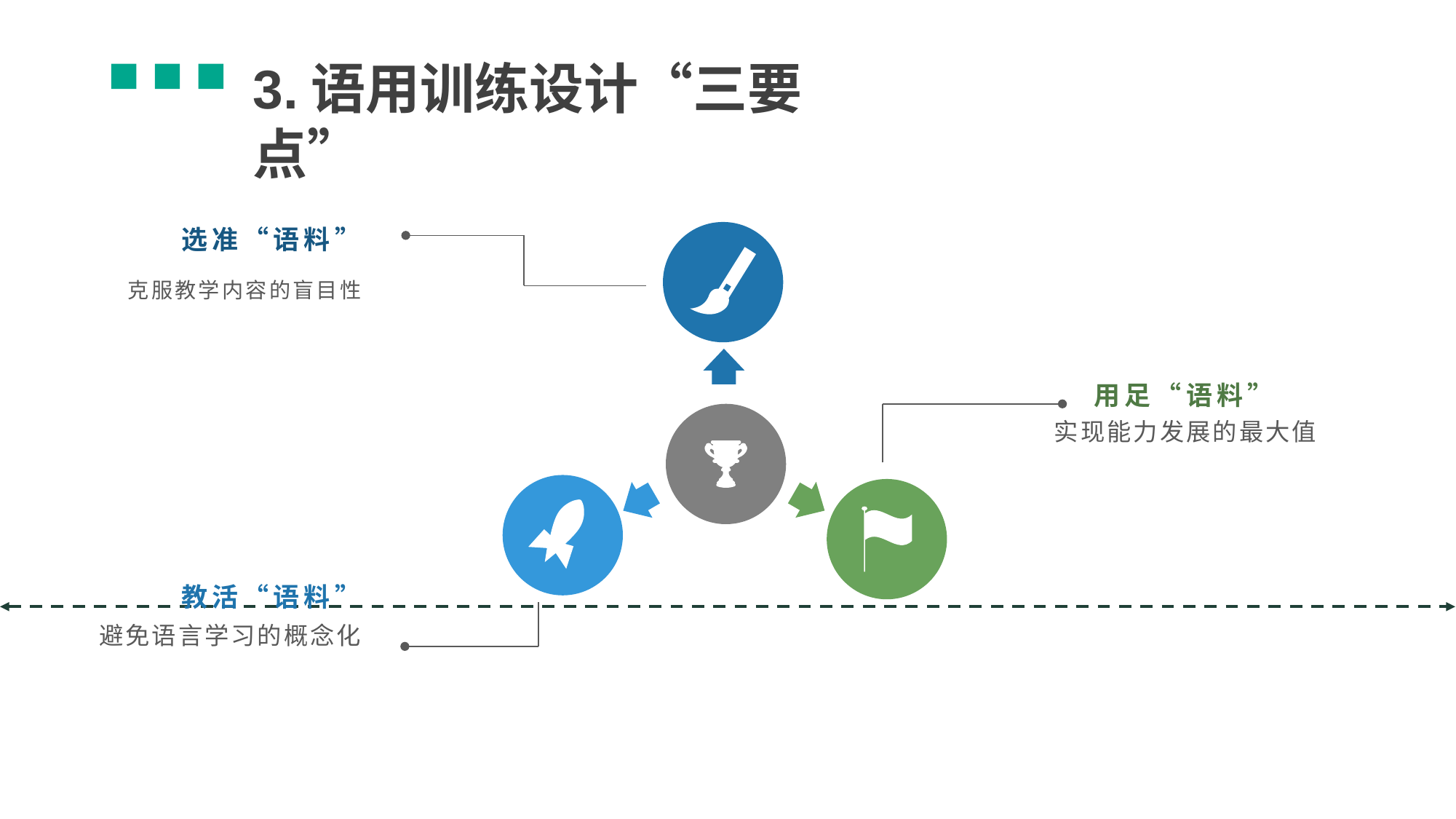

3.语用训练设计“三要点”

选准“语料”

克服教学内容的盲目性

用足“语料”

实现能力发展的最大值

教活“语料”
避免语言学习的概念化